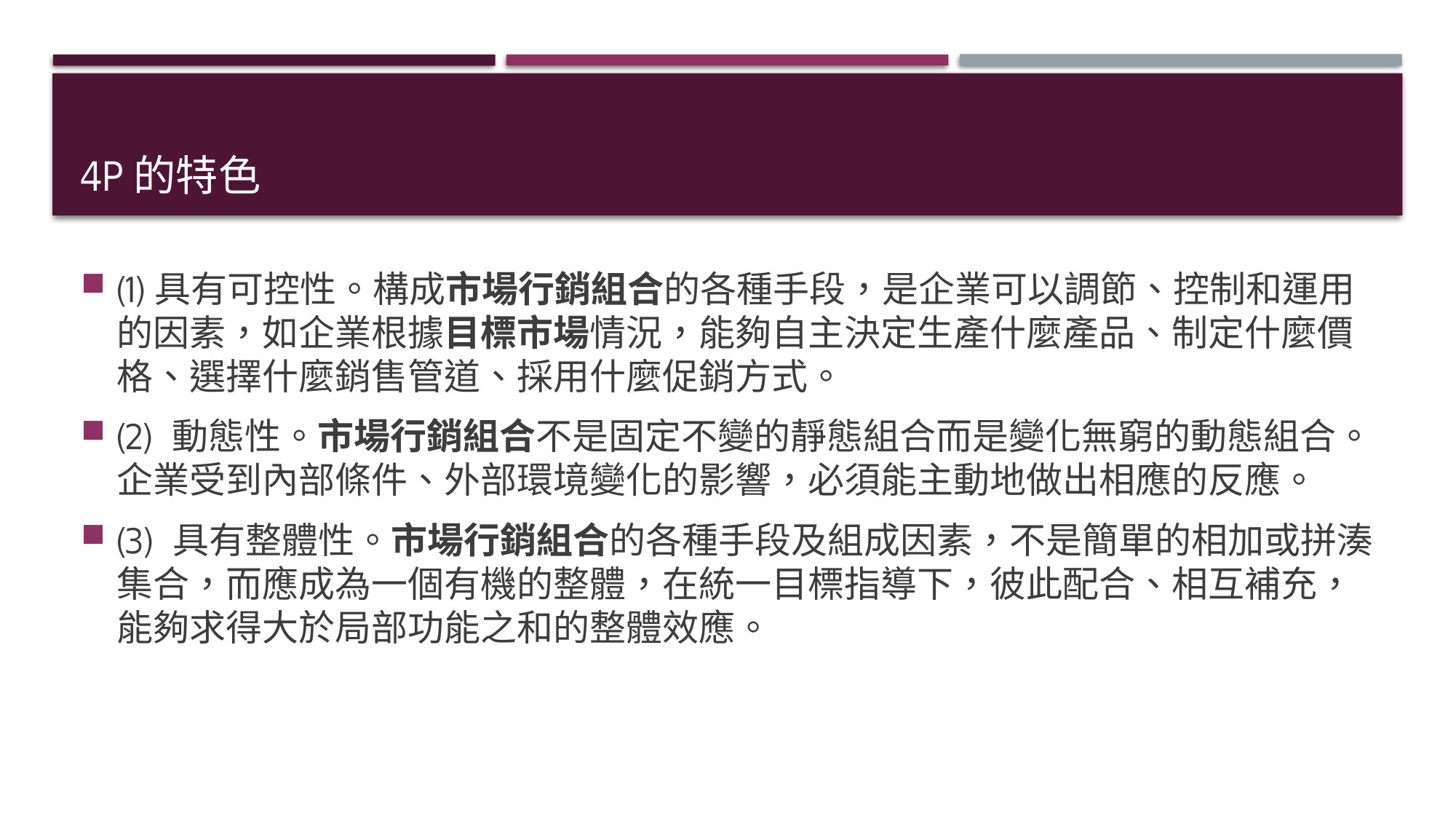

# 4P的特色
(1)具有可控性。構成市場行銷組合的各種手段，是企業可以調節、控制和運用的因素，如企業根據目標市場情況，能夠自主決定生產什麼產品、制定什麼價格、選擇什麼銷售管道、採用什麼促銷方式。
(2) 動態性。市場行銷組合不是固定不變的靜態組合而是變化無窮的動態組合。企業受到內部條件、外部環境變化的影響，必須能主動地做出相應的反應。
(3) 具有整體性。市場行銷組合的各種手段及組成因素，不是簡單的相加或拼湊集合，而應成為一個有機的整體，在統一目標指導下，彼此配合、相互補充，能夠求得大於局部功能之和的整體效應。